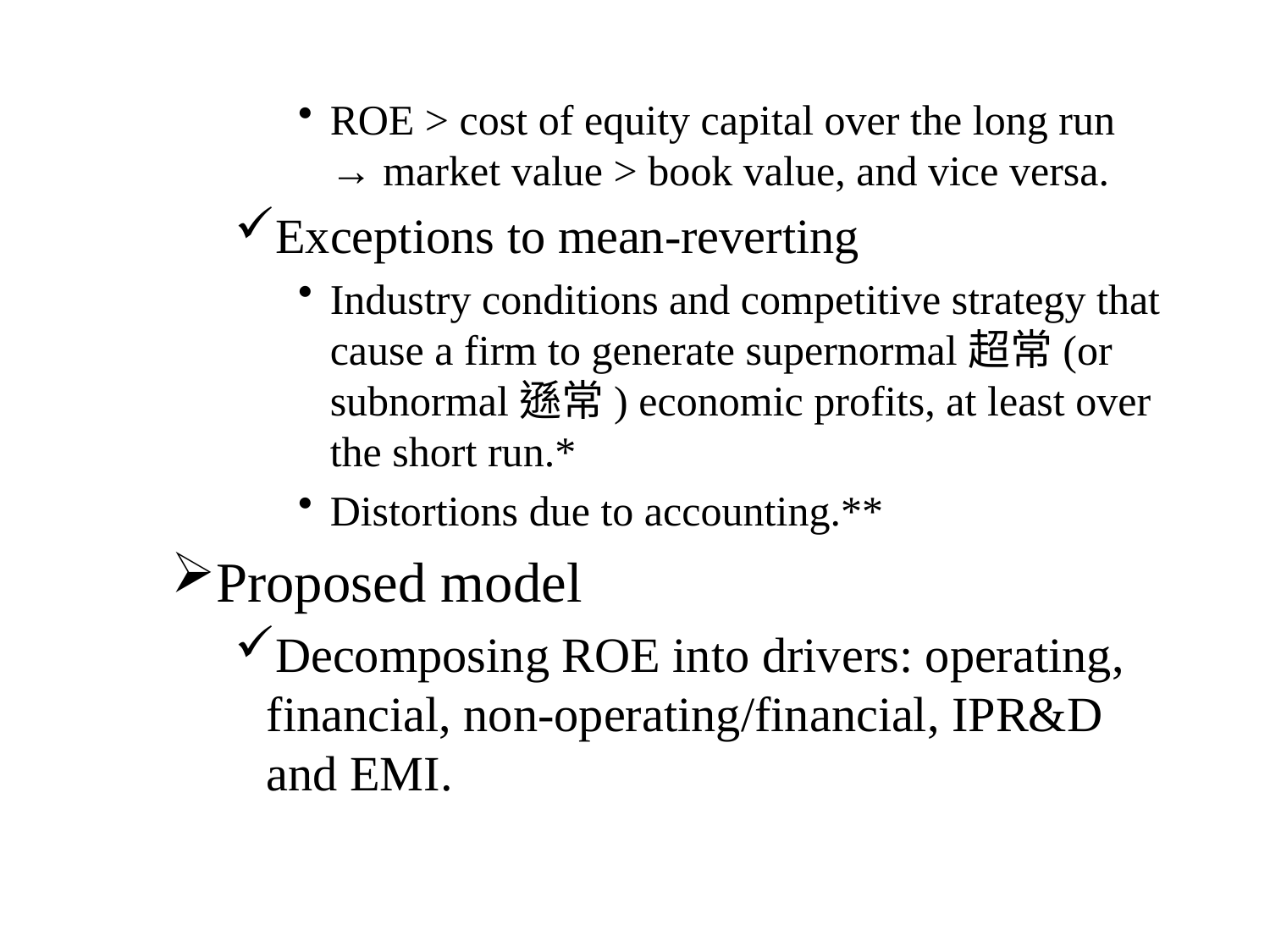

ROE > cost of equity capital over the long run → market value > book value, and vice versa.
Exceptions to mean-reverting
Industry conditions and competitive strategy that cause a firm to generate supernormal超常(or subnormal遜常) economic profits, at least over the short run.*
Distortions due to accounting.**
Proposed model
Decomposing ROE into drivers: operating, financial, non-operating/financial, IPR&D and EMI.